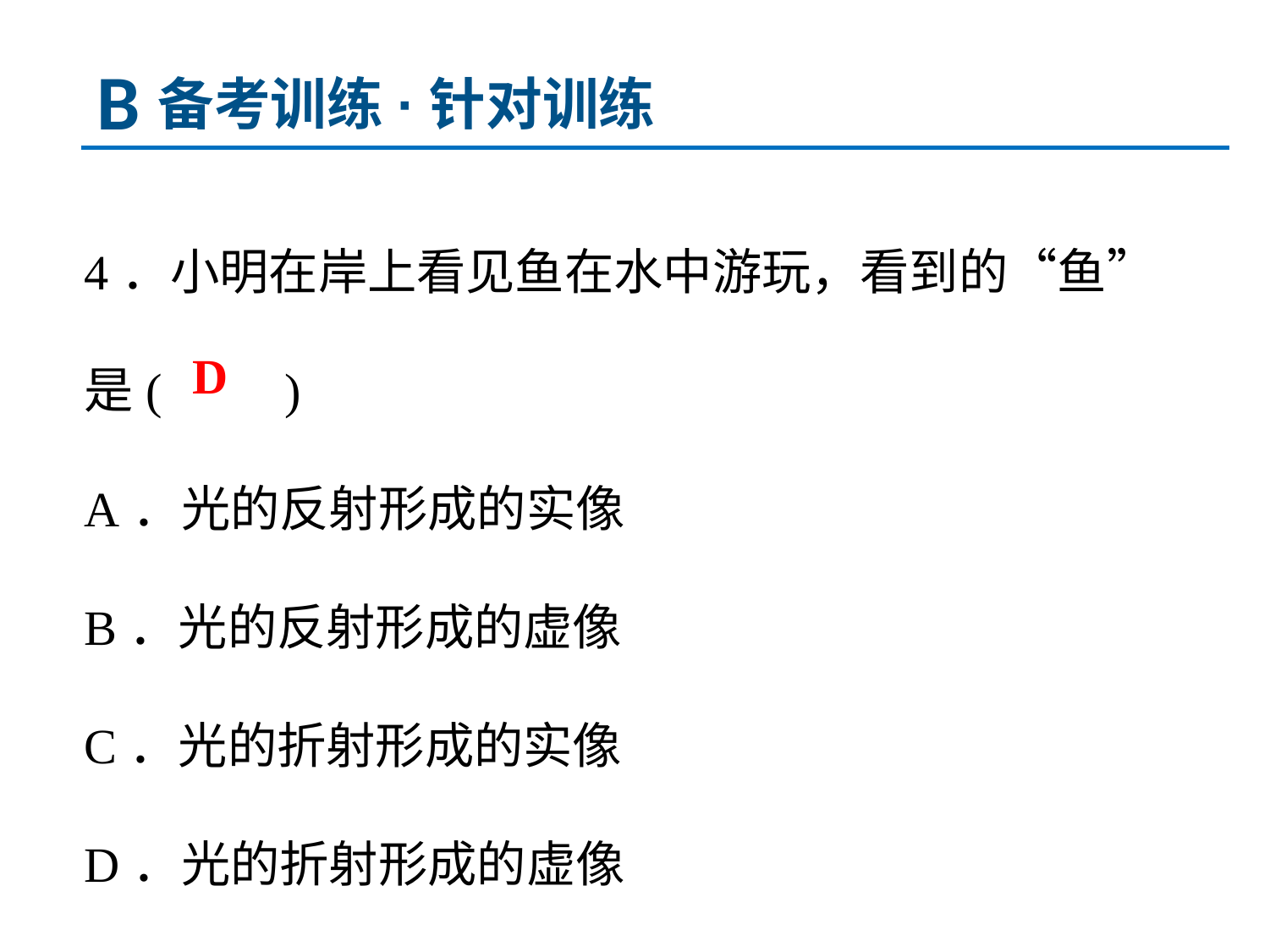

B
备考训练·针对训练
4．小明在岸上看见鱼在水中游玩，看到的“鱼”是(　　)
A．光的反射形成的实像
B．光的反射形成的虚像
C．光的折射形成的实像
D．光的折射形成的虚像
D